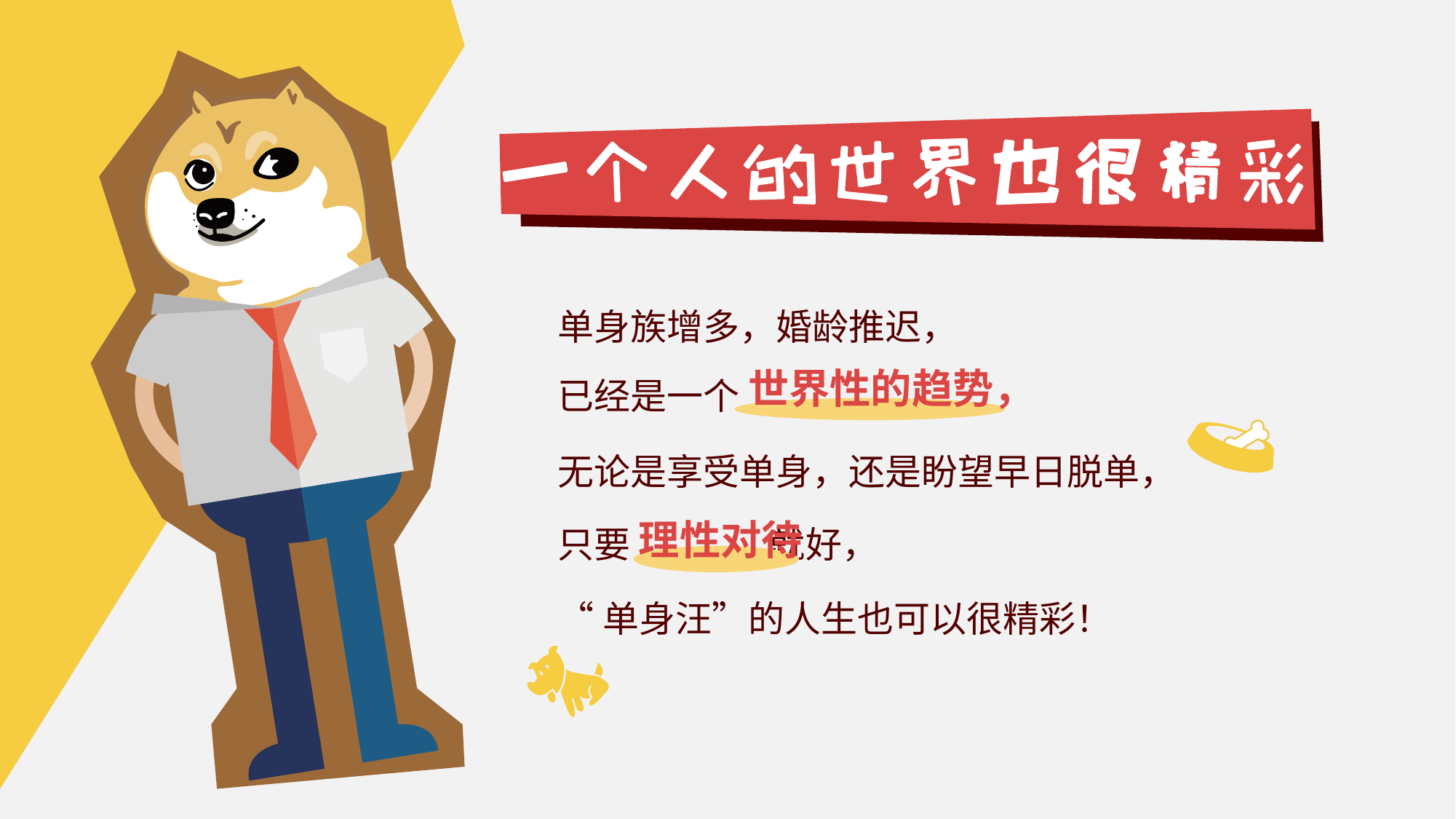

单身族增多，婚龄推迟，
世界性的趋势，
已经是一个

无论是享受单身，还是盼望早日脱单，
理性对待
只要                 就好，

“单身汪”的人生也可以很精彩！